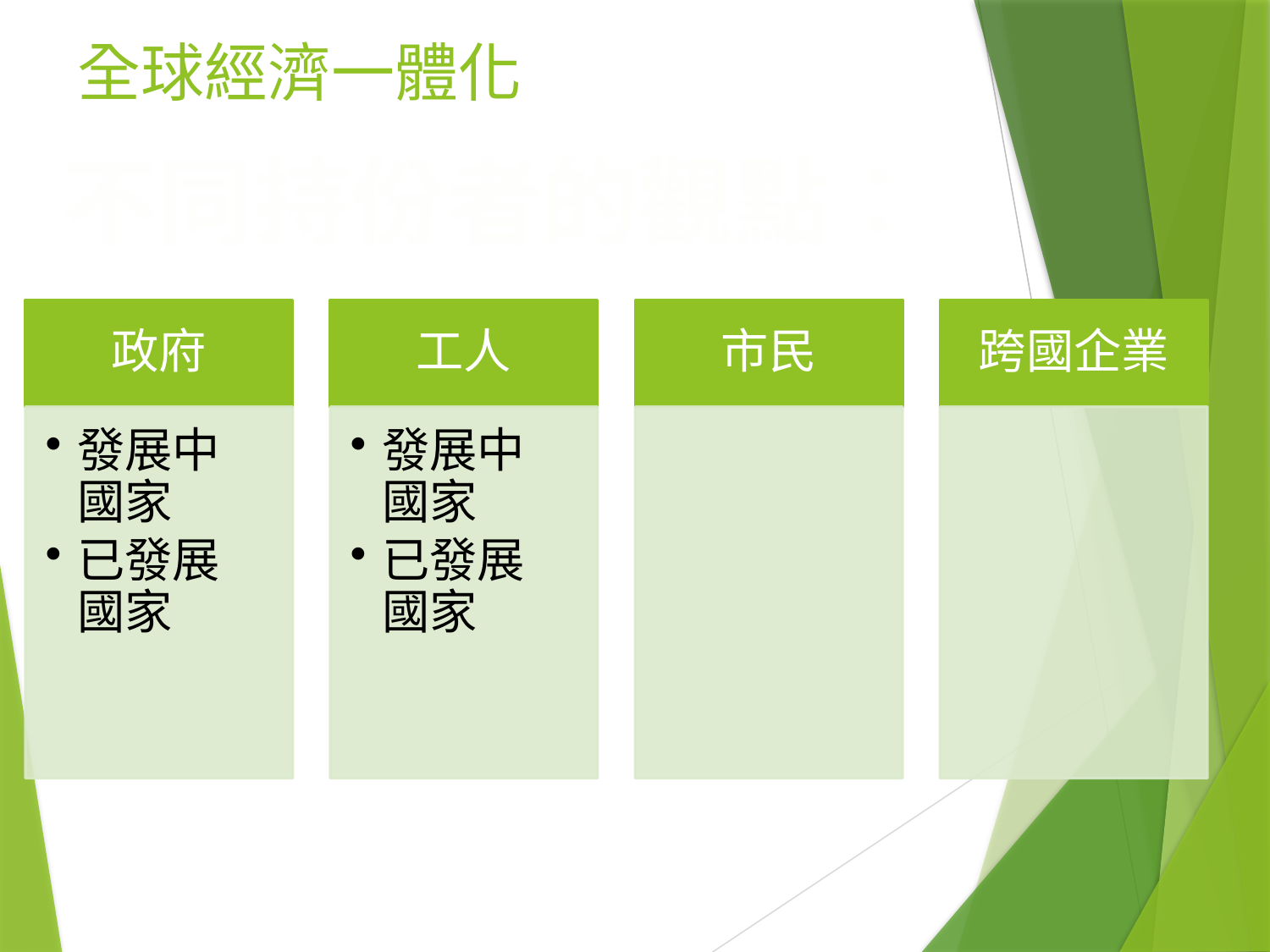

# 全球經濟一體化
政府
發展中國家
已發展國家
工人
發展中國家
已發展國家
市民

跨國企業
不同持份者的觀點︰